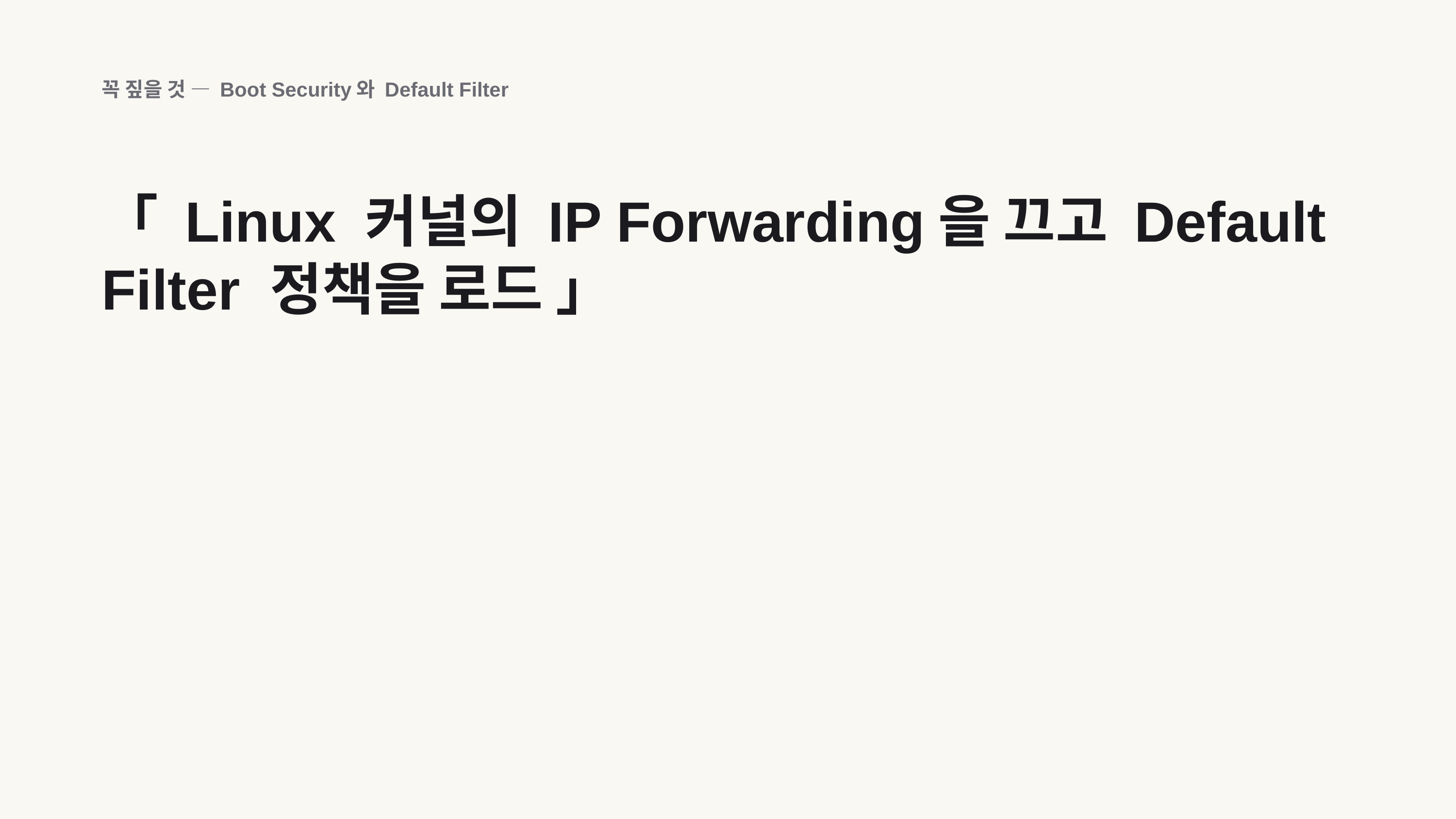

꼭 짚을 것 — Boot Security와 Default Filter
「 Linux 커널의 IP Forwarding을 끄고 Default Filter 정책을 로드 」